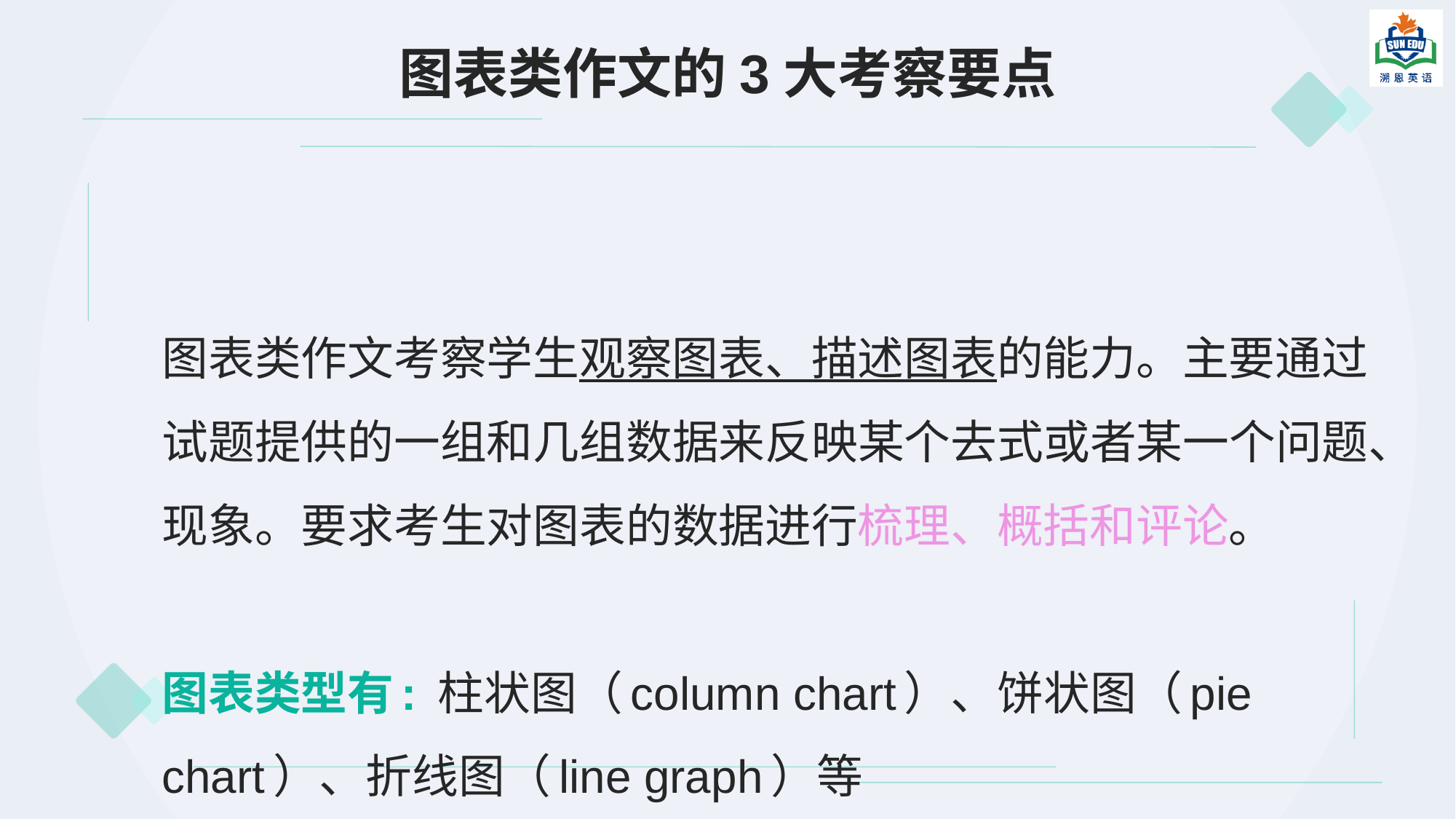

# 图表类作文的3大考察要点

图表类作文考察学生观察图表、描述图表的能力。主要通过试题提供的一组和几组数据来反映某个去式或者某一个问题、现象。要求考生对图表的数据进行梳理、概括和评论。

图表类型有: 柱状图（column chart）、饼状图（pie chart）、折线图（line graph）等